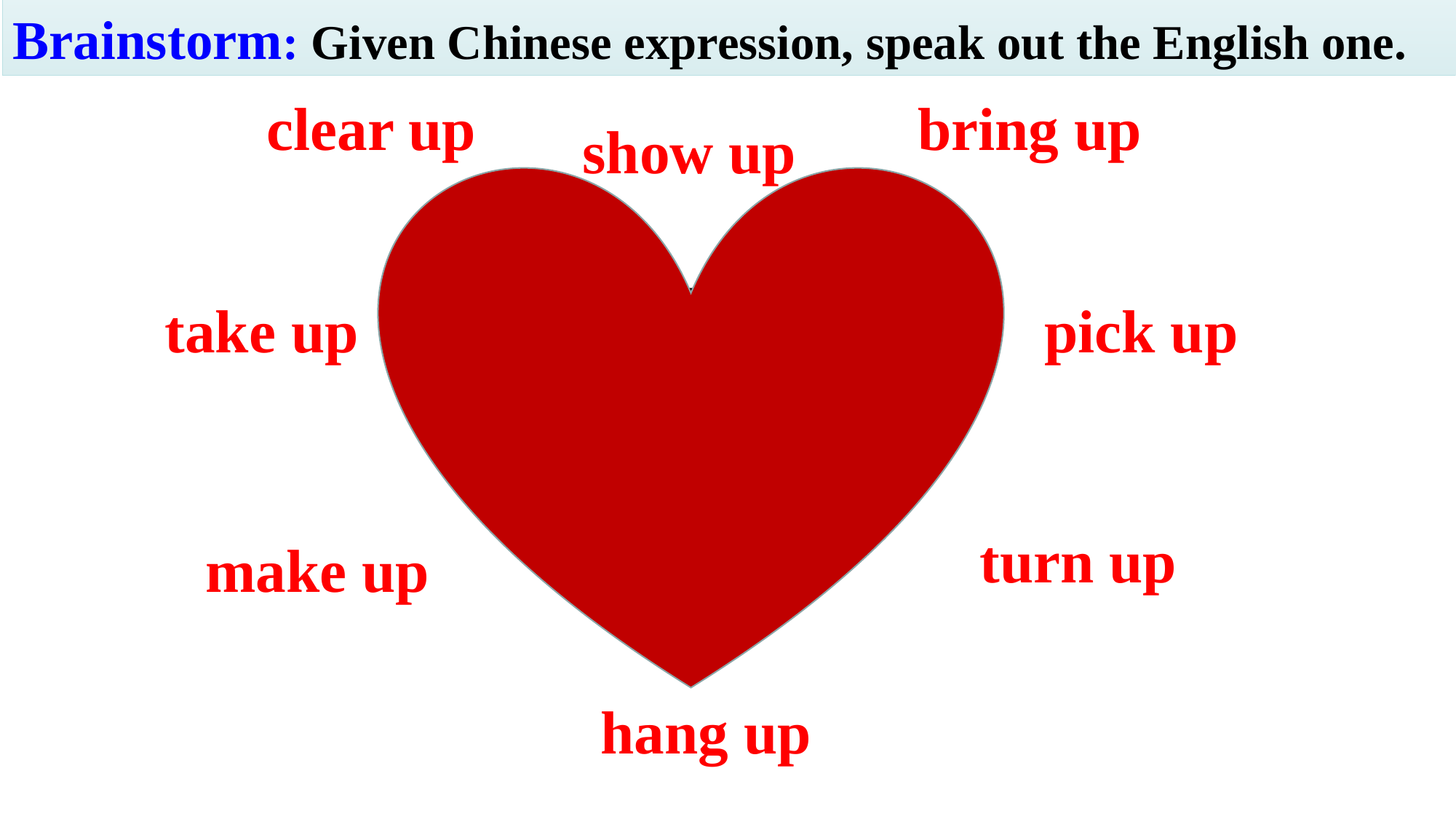

Brainstorm: Given Chinese expression, speak out the English one.
clear up
bring up
show up

抚养，教养
出现，来到

编造，弥补，化妆

take up
pick up
拿起，占据，开始从事
清理，整理，放晴
出现，露面

挂起来；挂电话
捡起，搭载，接收
turn up
make up
hang up